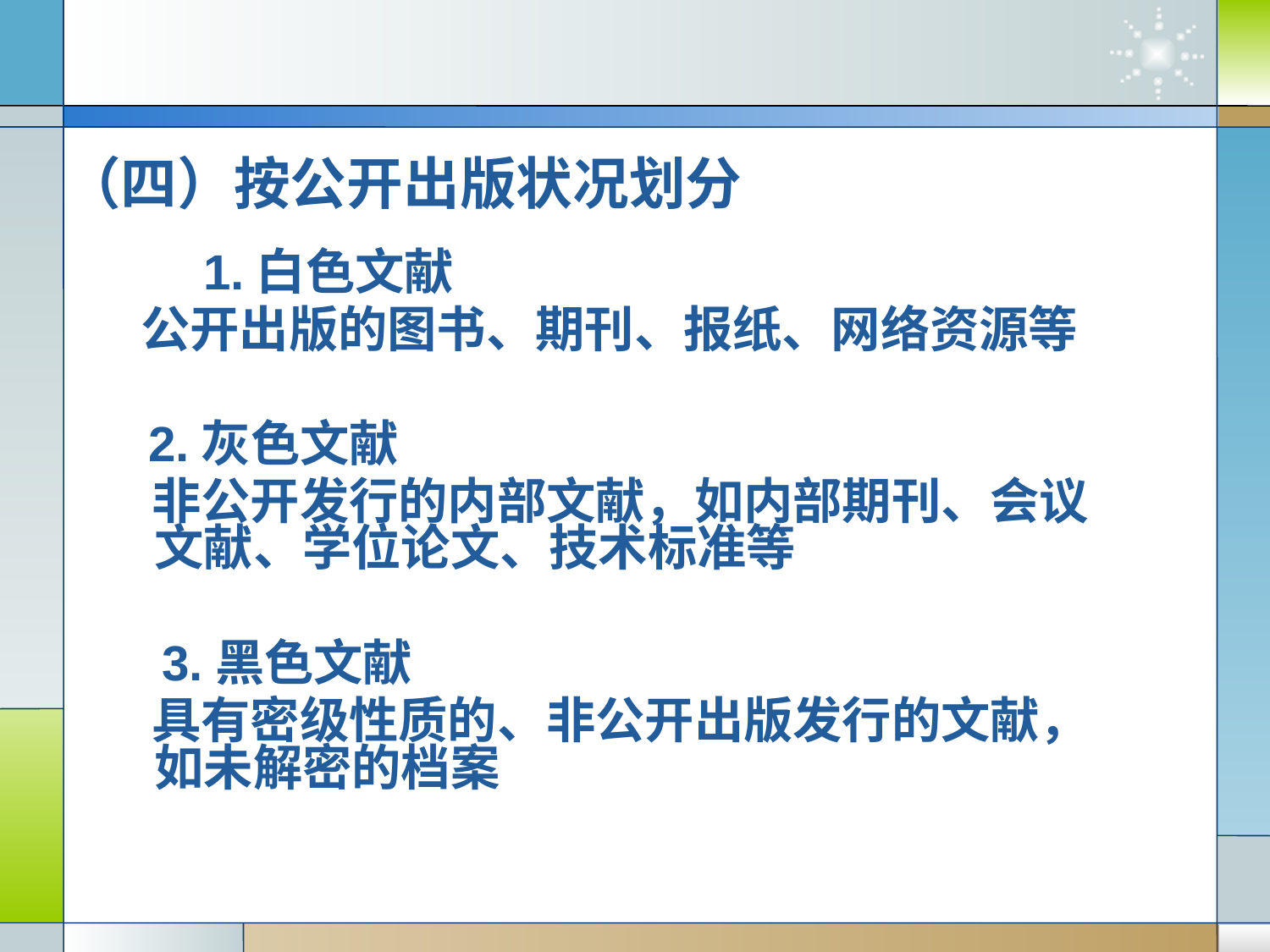

（四）按公开出版状况划分
       1.白色文献
  公开出版的图书、期刊、报纸、网络资源等

   2.灰色文献
   非公开发行的内部文献，如内部期刊、会议文献、学位论文、技术标准等

    3.黑色文献
   具有密级性质的、非公开出版发行的文献，如未解密的档案